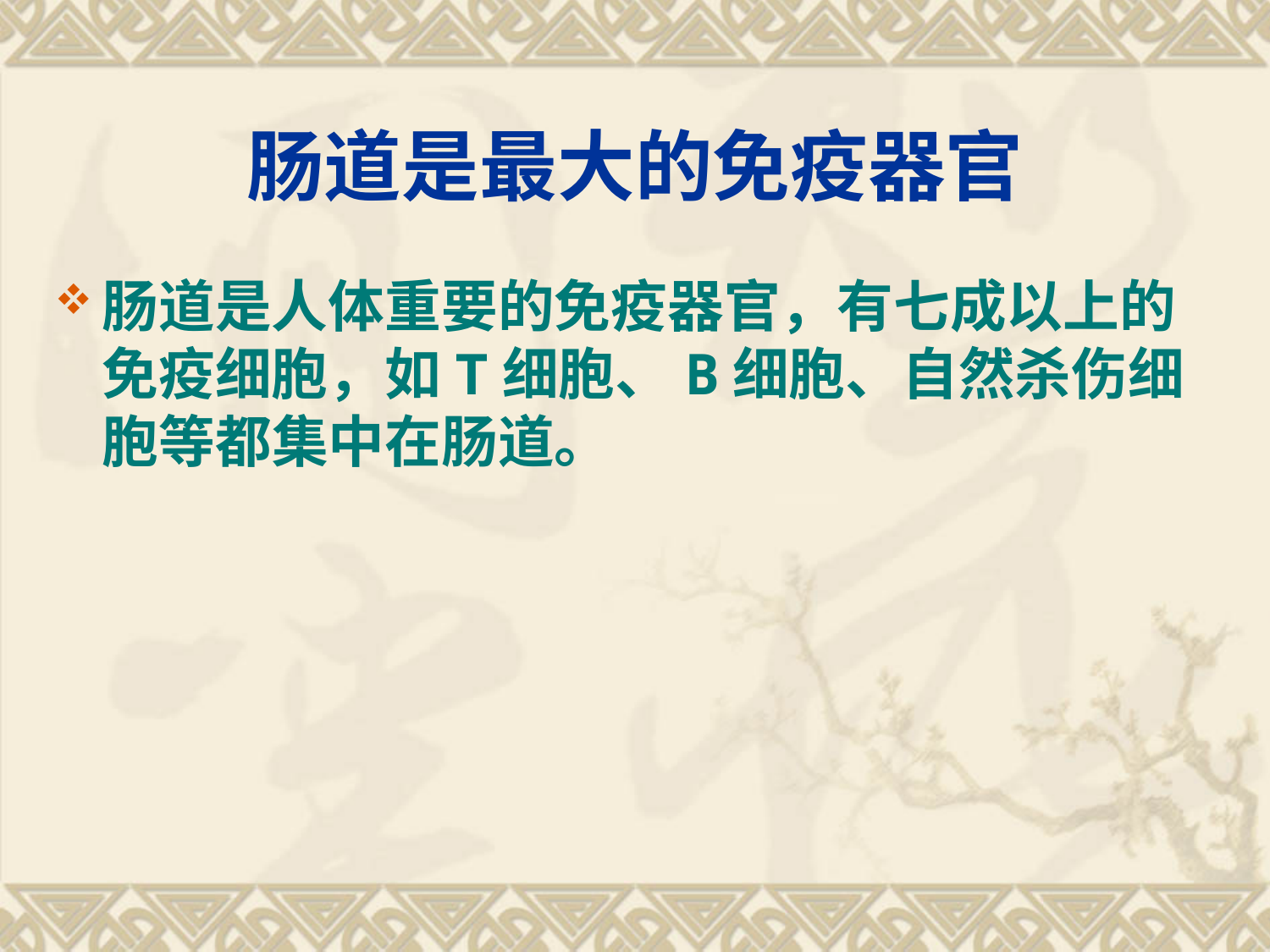

# 肠道是最大的免疫器官
肠道是人体重要的免疫器官，有七成以上的免疫细胞，如T细胞、B细胞、自然杀伤细胞等都集中在肠道。